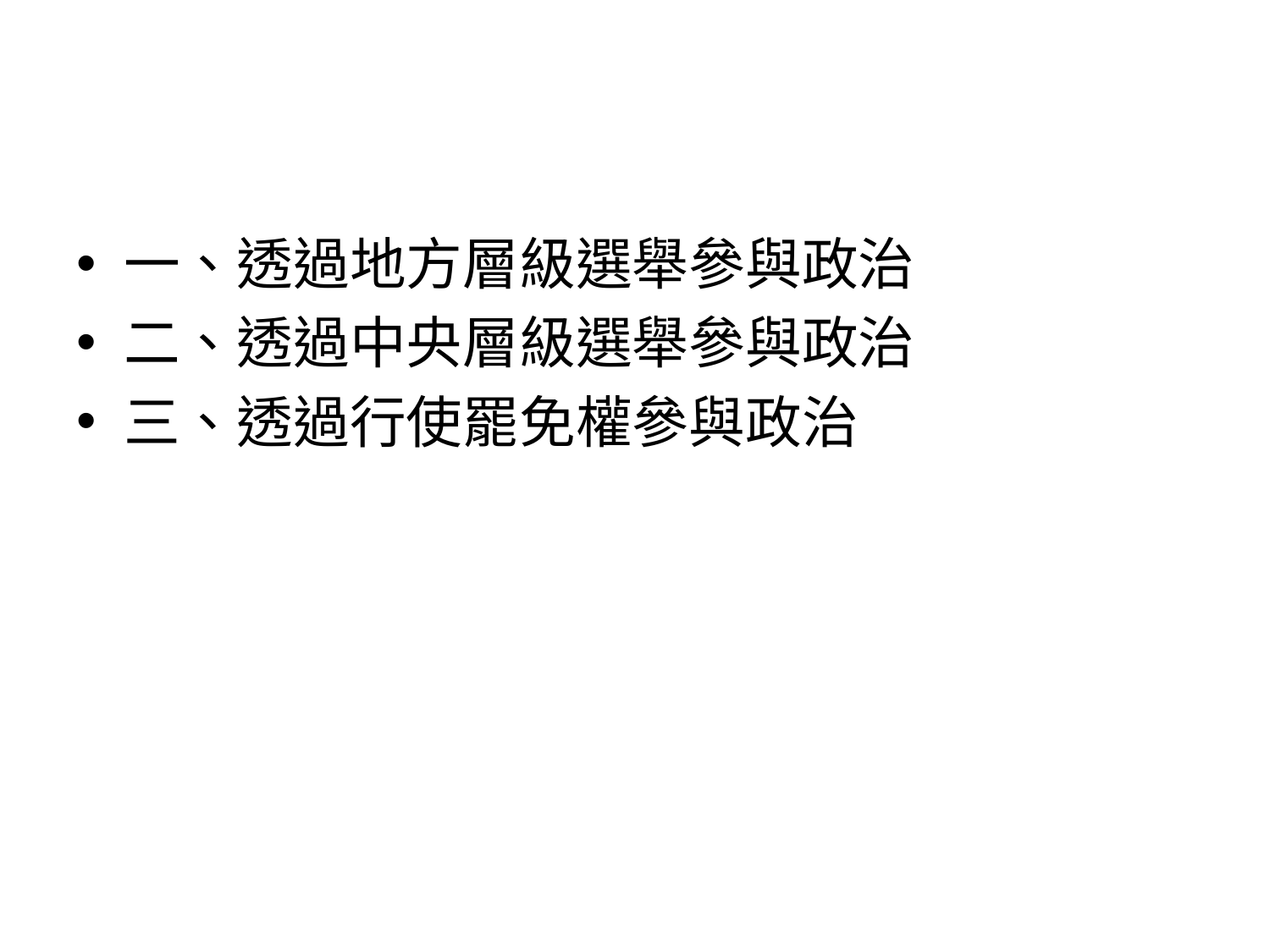

#
一、透過地方層級選舉參與政治
二、透過中央層級選舉參與政治
三、透過行使罷免權參與政治